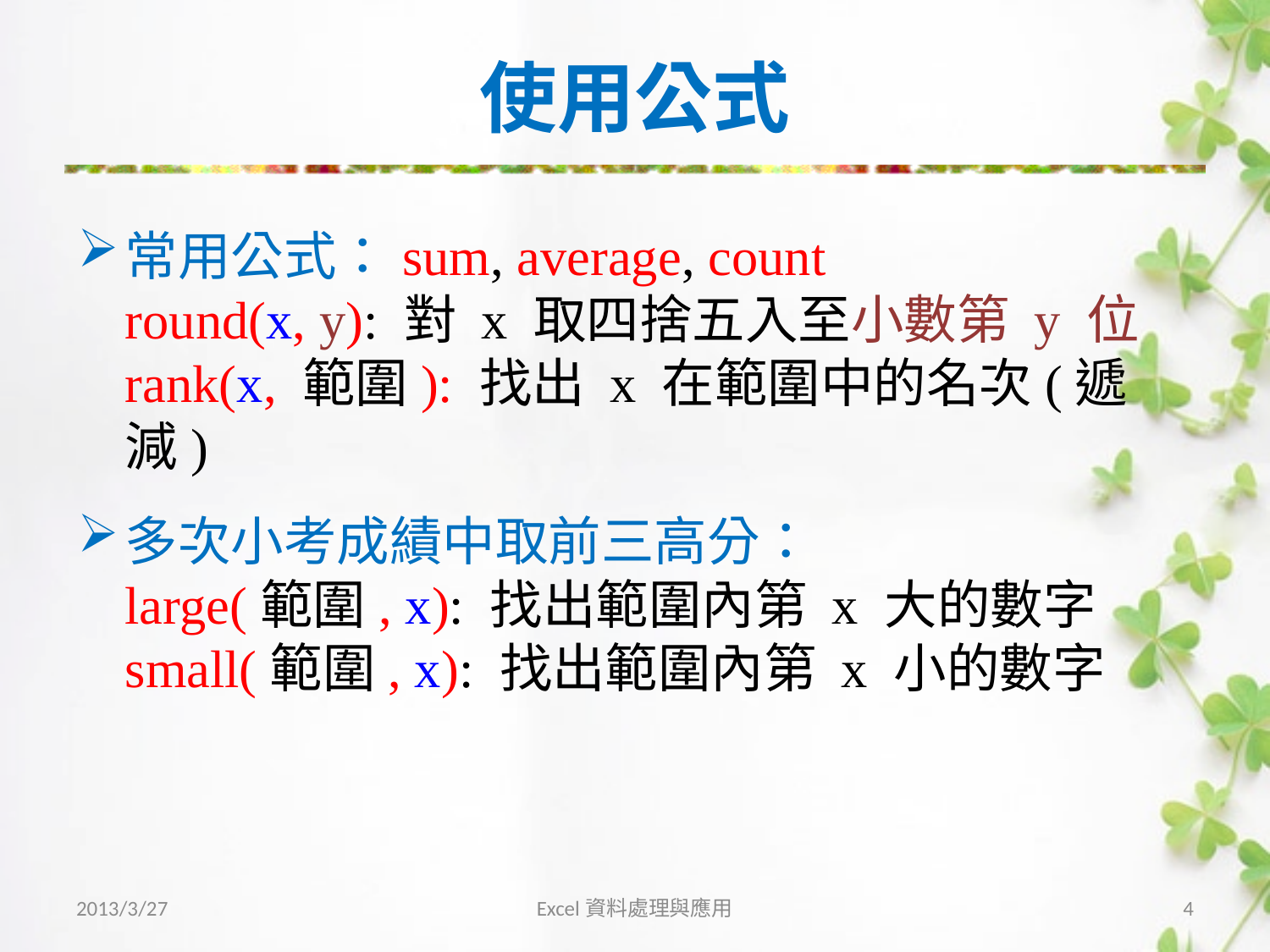

# 使用公式
常用公式：sum, average, count
round(x, y): 對 x 取四捨五入至小數第 y 位
rank(x, 範圍): 找出 x 在範圍中的名次(遞減)
多次小考成績中取前三高分：
large(範圍, x): 找出範圍內第 x 大的數字
small(範圍, x): 找出範圍內第 x 小的數字
2013/3/27
Excel資料處理與應用
4